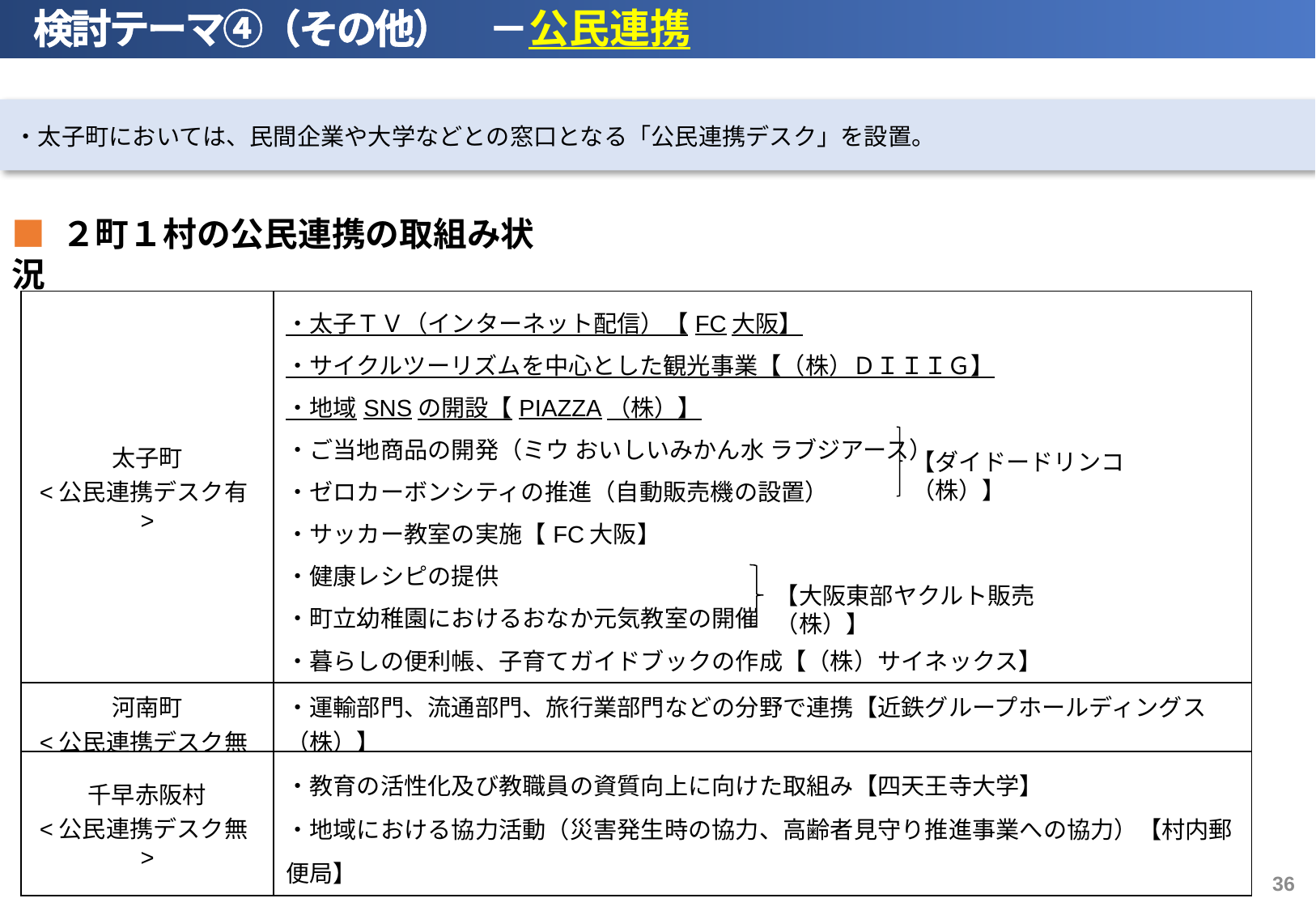

検討テーマ④（その他）　－公民連携

・太子町においては、民間企業や大学などとの窓口となる「公民連携デスク」を設置。
■ ２町１村の公民連携の取組み状況
| 太子町 <公民連携デスク有> | ・太子ＴＶ（インターネット配信）【FC大阪】 ・サイクルツーリズムを中心とした観光事業【（株）ＤＩＩＩＧ】 ・地域SNSの開設【PIAZZA（株）】 ・ご当地商品の開発（ミウ おいしいみかん水 ラブジアース） ・ゼロカーボンシティの推進（自動販売機の設置） ・サッカー教室の実施【FC大阪】 ・健康レシピの提供 ・町立幼稚園におけるおなか元気教室の開催 ・暮らしの便利帳、子育てガイドブックの作成【（株）サイネックス】 |
| --- | --- |
| 河南町 <公民連携デスク無> | ・運輸部門、流通部門、旅行業部門などの分野で連携【近鉄グループホールディングス（株）】 |
| 千早赤阪村 <公民連携デスク無> | ・教育の活性化及び教職員の資質向上に向けた取組み【四天王寺大学】 ・地域における協力活動（災害発生時の協力、高齢者見守り推進事業への協力）【村内郵便局】 |

【ダイドードリンコ（株）】

【大阪東部ヤクルト販売（株）】

36